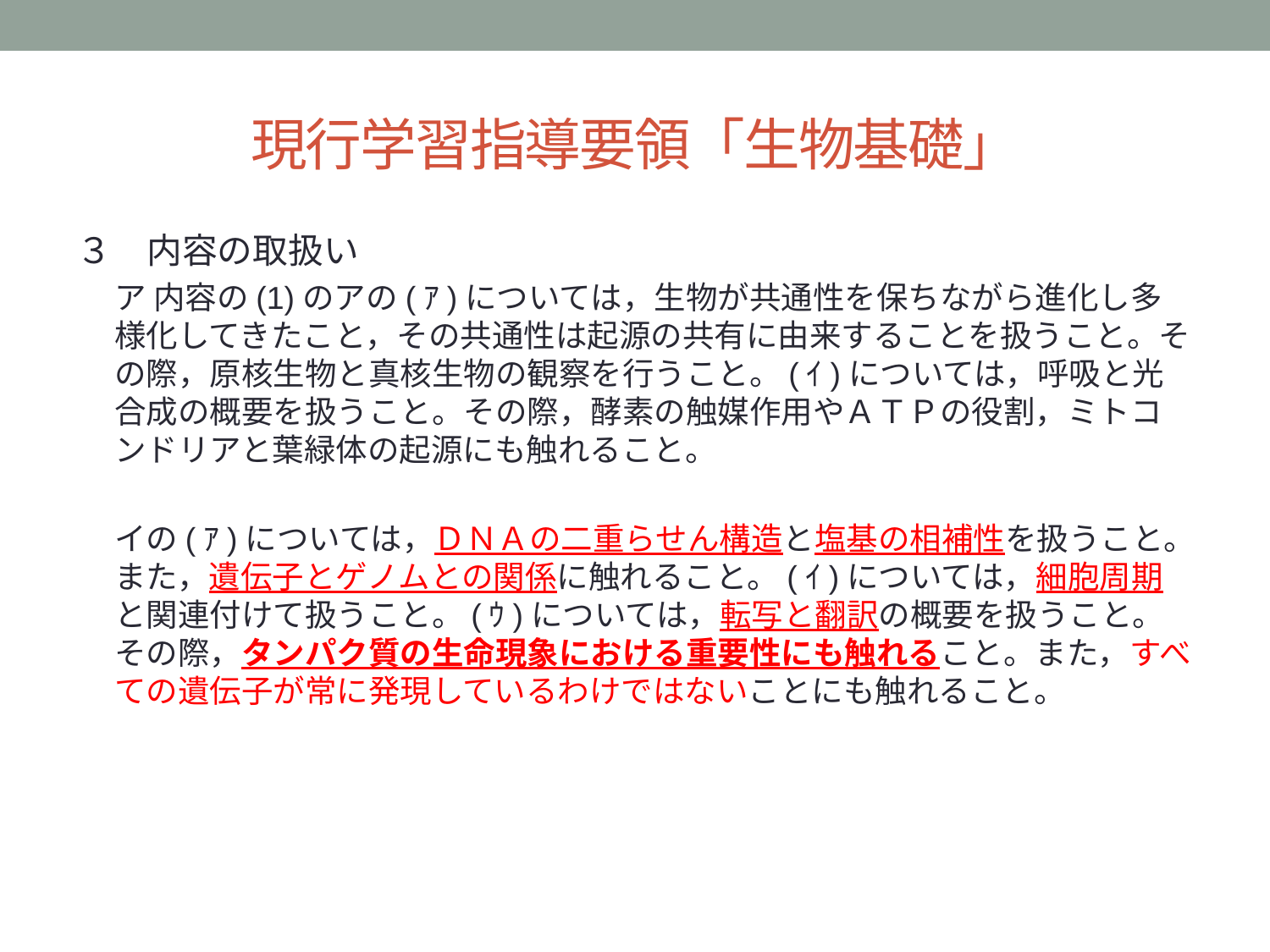

# 現行学習指導要領「生物基礎」
３　内容の取扱い
ア 内容の(1)のアの(ｱ)については，生物が共通性を保ちながら進化し多様化してきたこと，その共通性は起源の共有に由来することを扱うこと。その際，原核生物と真核生物の観察を行うこと。(ｲ)については，呼吸と光合成の概要を扱うこと。その際，酵素の触媒作用やＡＴＰの役割，ミトコンドリアと葉緑体の起源にも触れること。

イの(ｱ)については，ＤＮＡの二重らせん構造と塩基の相補性を扱うこと。また，遺伝子とゲノムとの関係に触れること。(ｲ)については，細胞周期と関連付けて扱うこと。(ｳ)については，転写と翻訳の概要を扱うこと。その際，タンパク質の生命現象における重要性にも触れること。また，すべての遺伝子が常に発現しているわけではないことにも触れること。